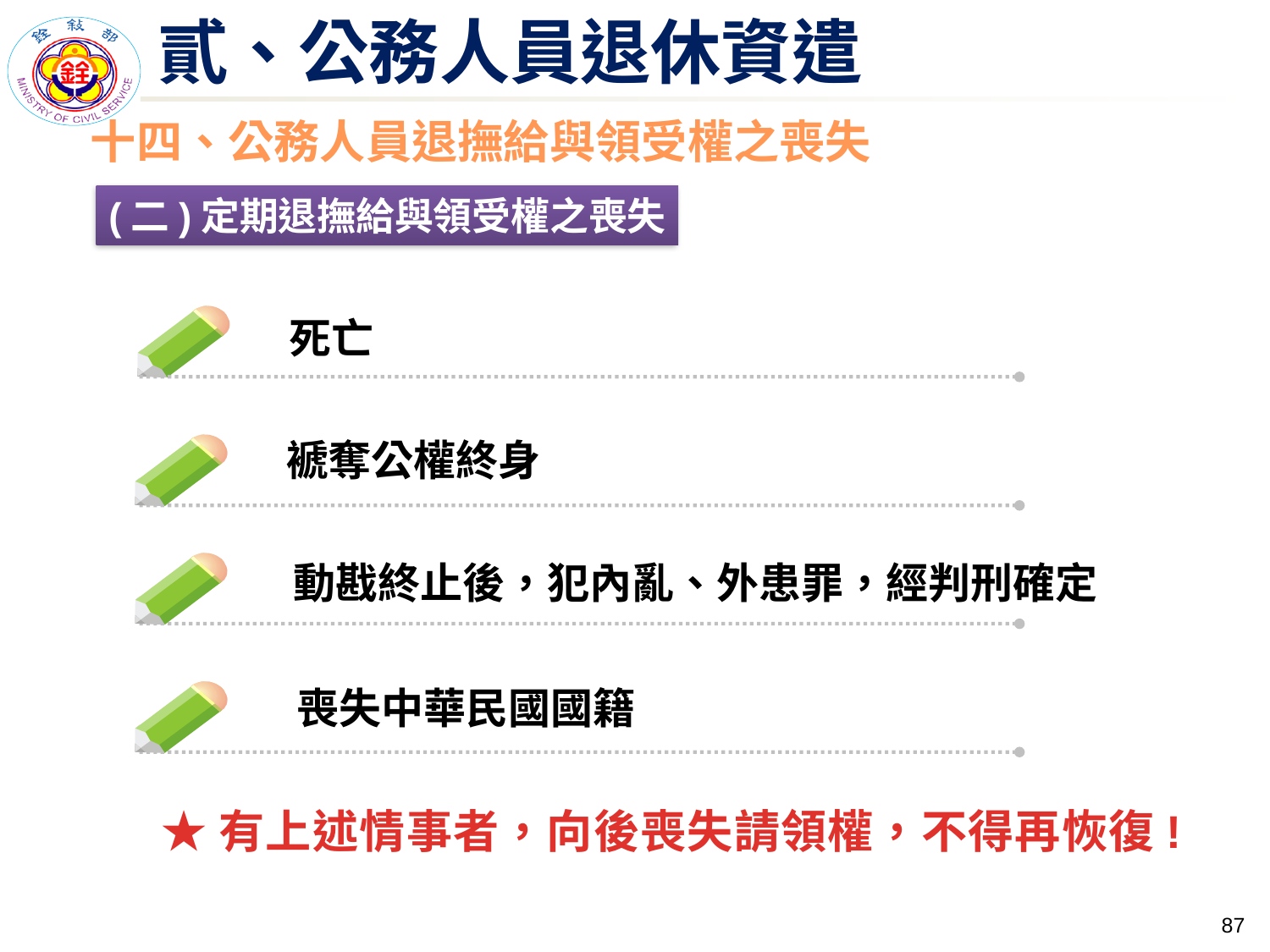

# 貳、公務人員退休資遣
十四、公務人員退撫給與領受權之喪失
(二)定期退撫給與領受權之喪失

死亡

褫奪公權終身

動戡終止後，犯內亂、外患罪，經判刑確定

喪失中華民國國籍

★有上述情事者，向後喪失請領權，不得再恢復!
87